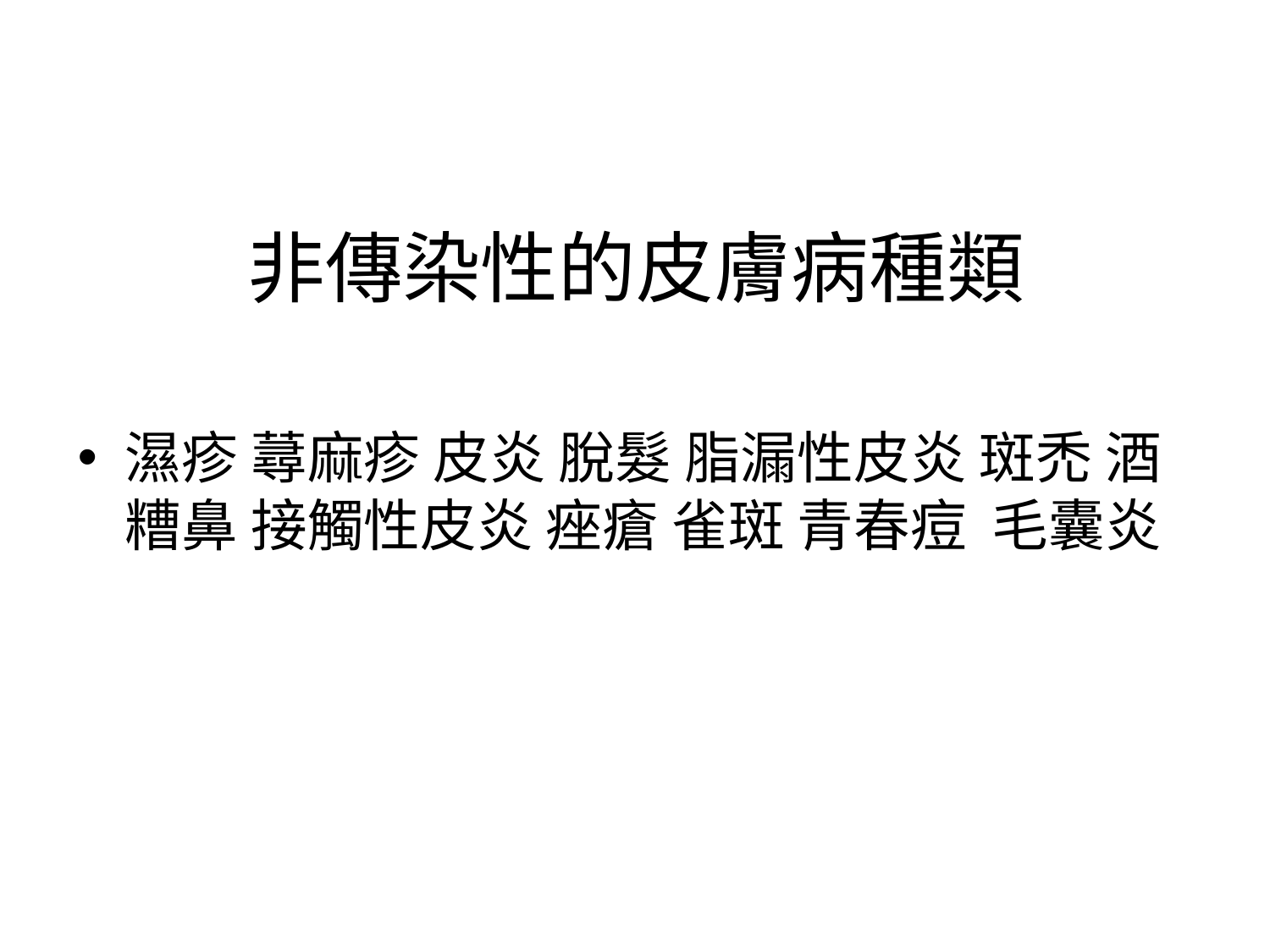

# 非傳染性的皮膚病種類
濕疹 蕁麻疹 皮炎 脫髮 脂漏性皮炎 斑禿 酒糟鼻 接觸性皮炎 痤瘡 雀斑 青春痘  毛囊炎